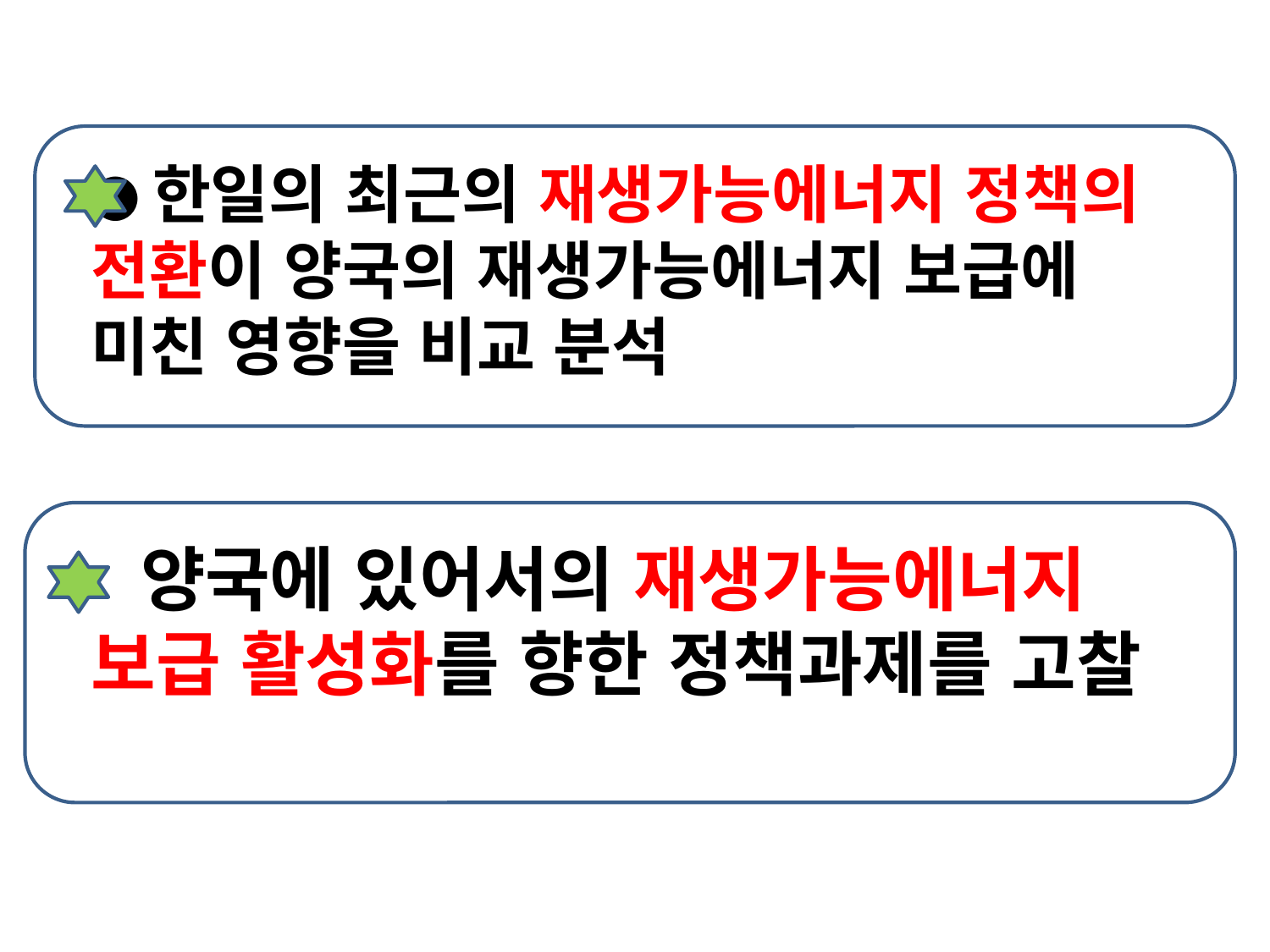

●한일의 최근의 재생가능에너지 정책의 전환이 양국의 재생가능에너지 보급에 미친 영향을 비교 분석

　양국에 있어서의 재생가능에너지 보급 활성화를 향한 정책과제를 고찰